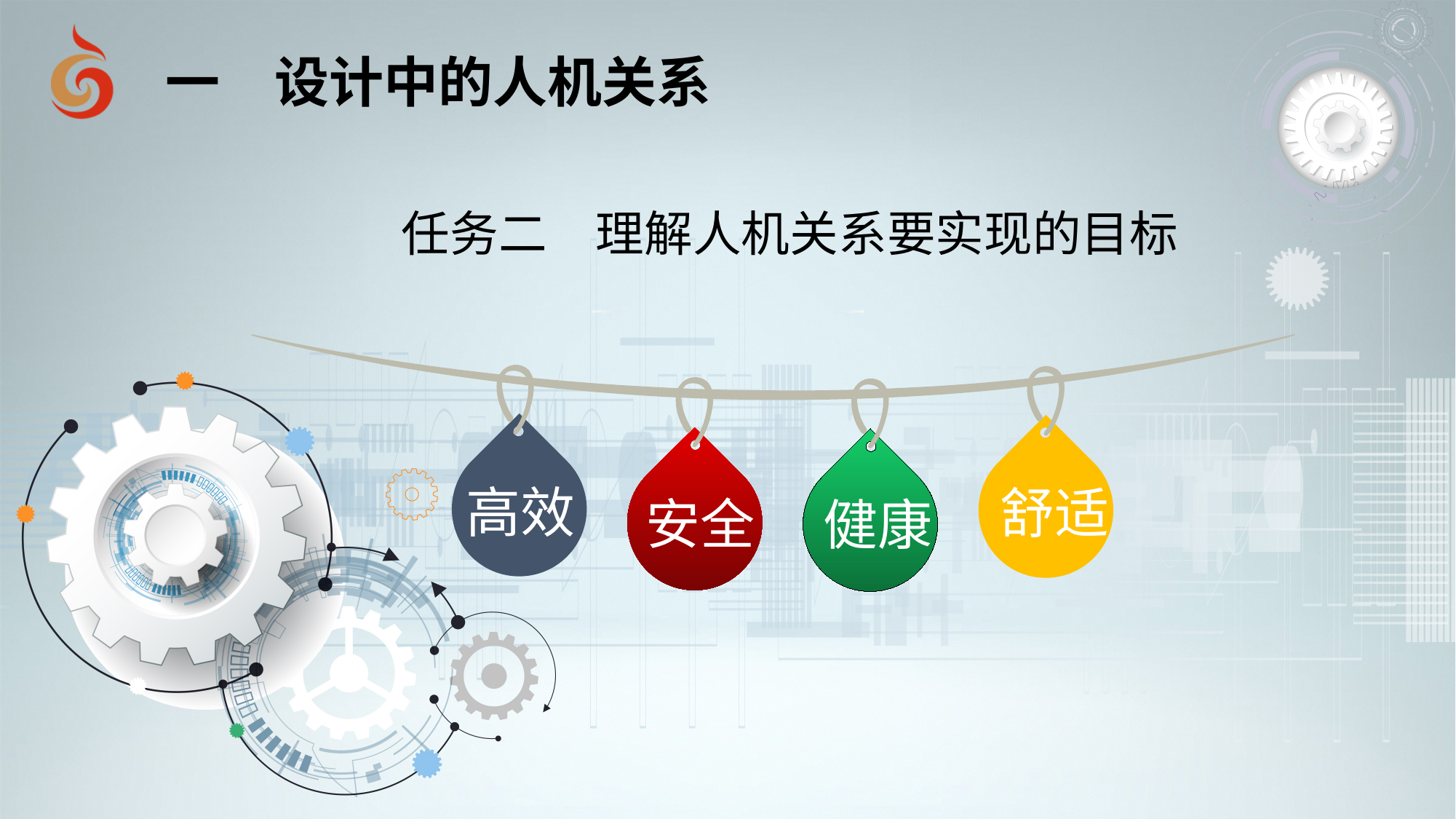

一　设计中的人机关系
 任务二　理解人机关系要实现的目标

高效

舒适

安全

健康